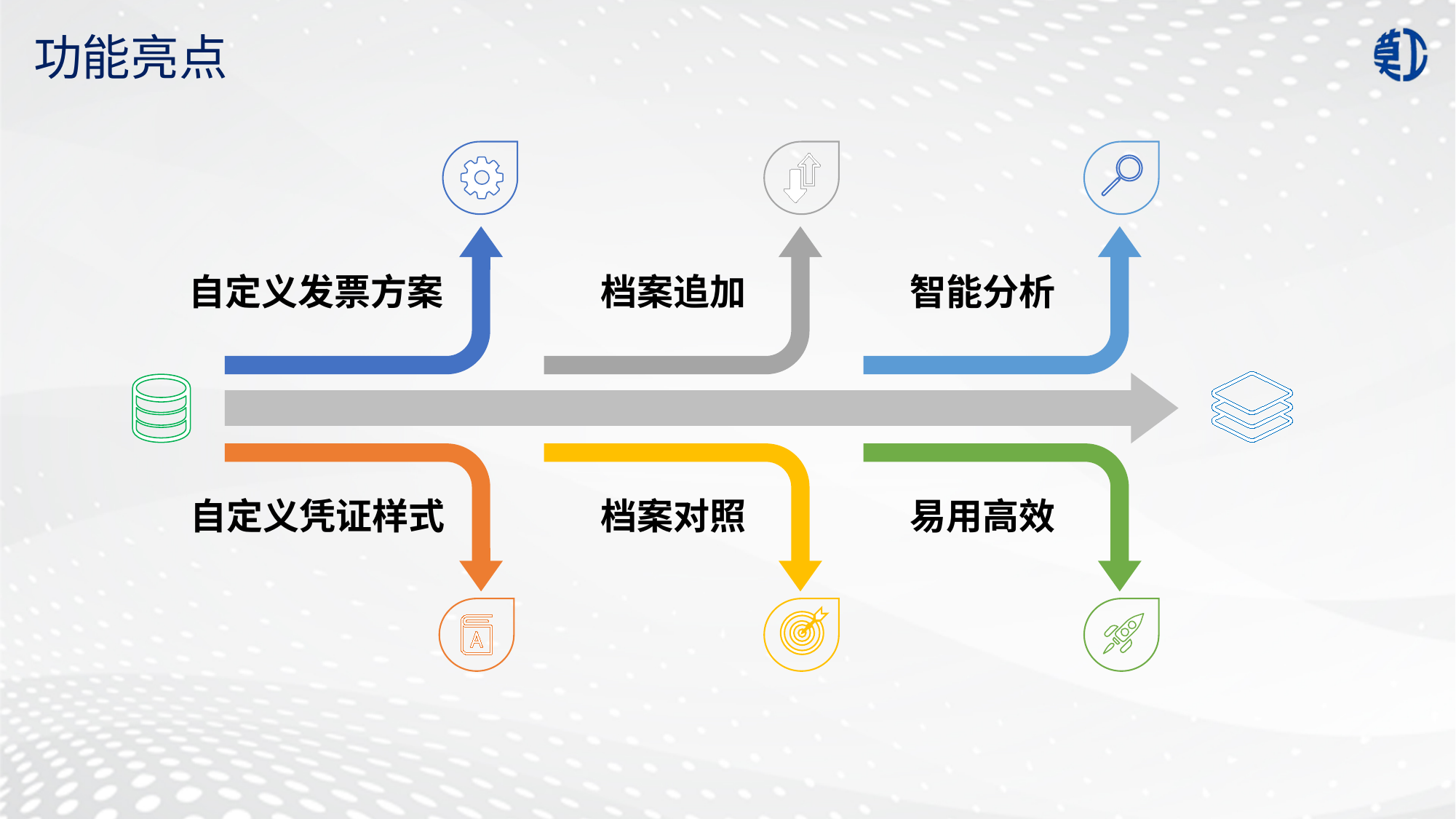

功能亮点

自定义发票方案
档案追加
智能分析

自定义凭证样式
档案对照
易用高效